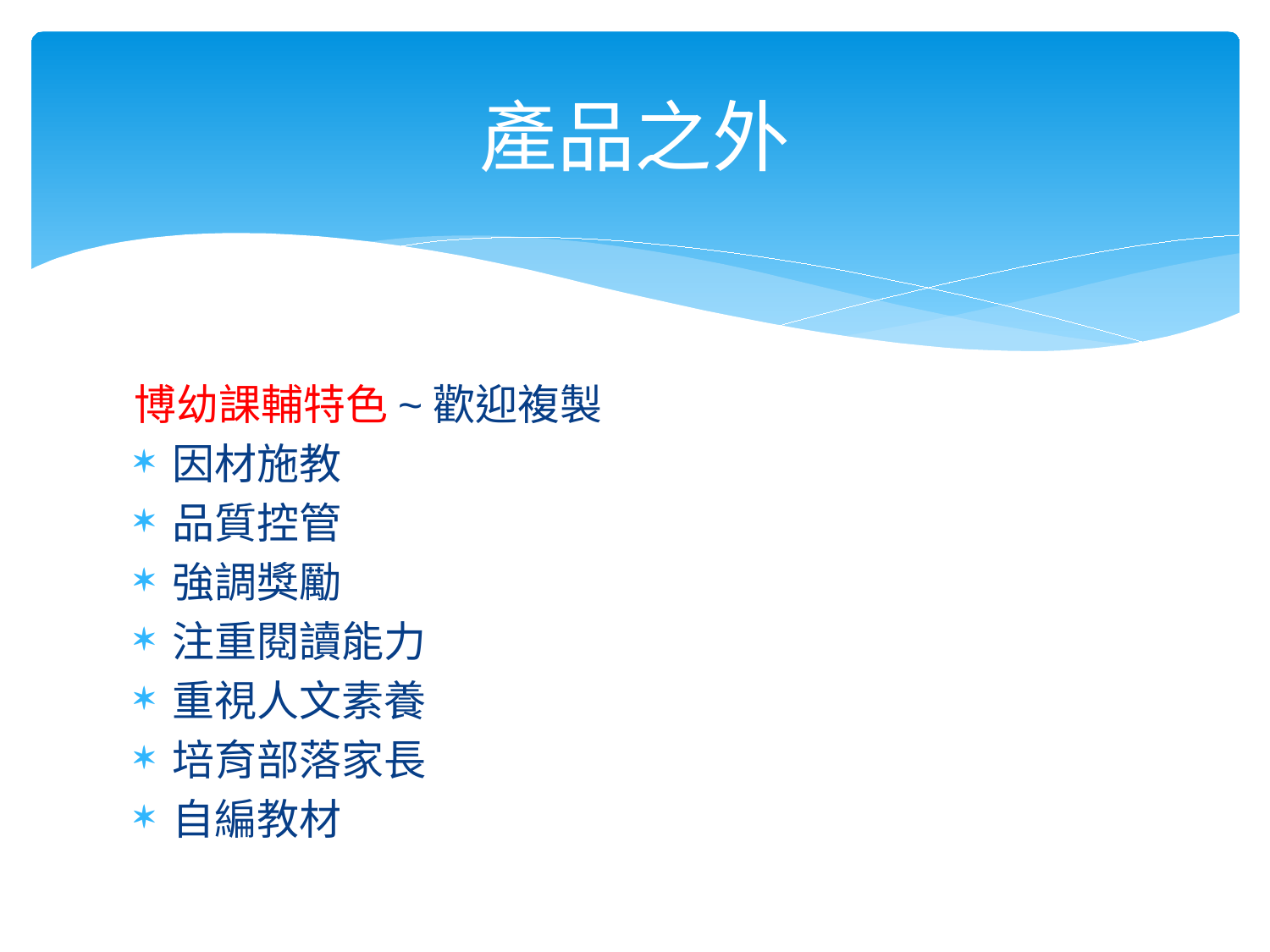

# 產品之外
博幼課輔特色~歡迎複製
因材施教
品質控管
強調獎勵
注重閱讀能力
重視人文素養
培育部落家長
自編教材